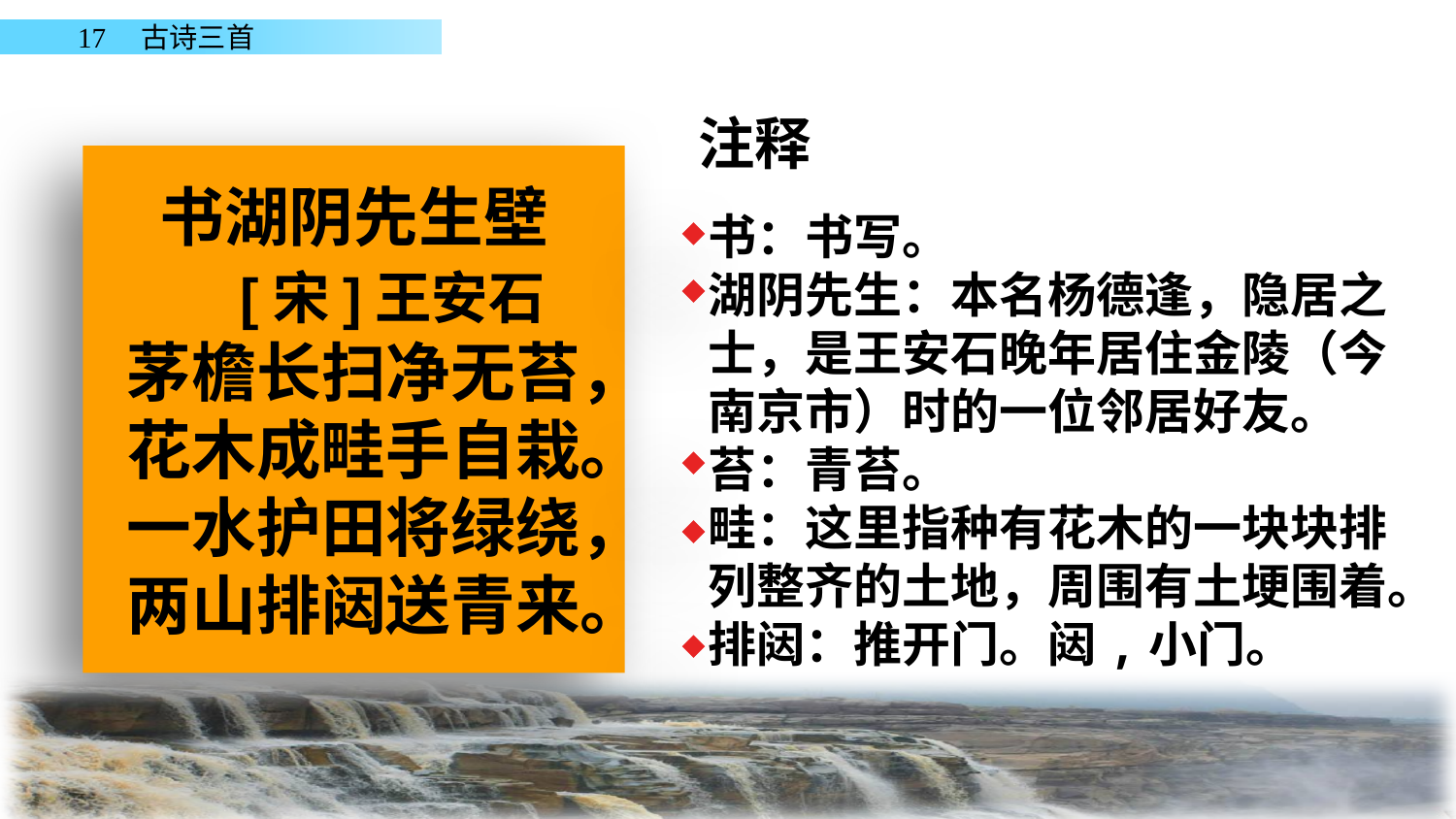

注释

书湖阴先生壁
  [宋]王安石
茅檐长扫净无苔，
花木成畦手自栽。
一水护田将绿绕，
两山排闼送青来。
书：书写。
湖阴先生：本名杨德逢，隐居之士，是王安石晚年居住金陵（今南京市）时的一位邻居好友。
苔：青苔。
畦：这里指种有花木的一块块排列整齐的土地，周围有土埂围着。
排闼：推开门。闼,小门。